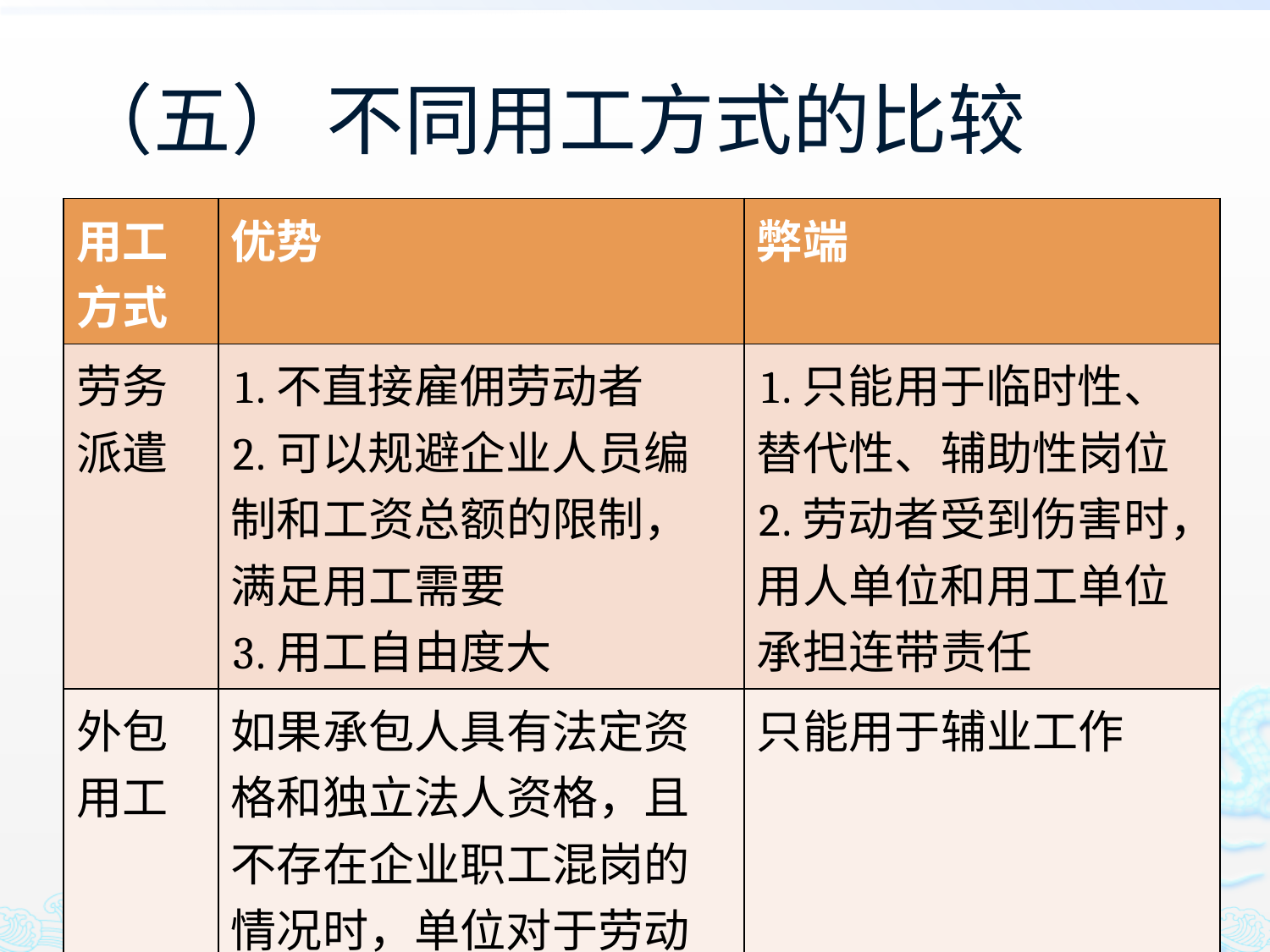

# （五） 不同用工方式的比较
| 用工方式 | 优势 | 弊端 |
| --- | --- | --- |
| 劳务派遣 | 1.不直接雇佣劳动者 2.可以规避企业人员编制和工资总额的限制，满足用工需要 3.用工自由度大 | 1.只能用于临时性、替代性、辅助性岗位 2.劳动者受到伤害时，用人单位和用工单位承担连带责任 |
| 外包用工 | 如果承包人具有法定资格和独立法人资格，且不存在企业职工混岗的情况时，单位对于劳动者承担的责任非常小 | 只能用于辅业工作 |